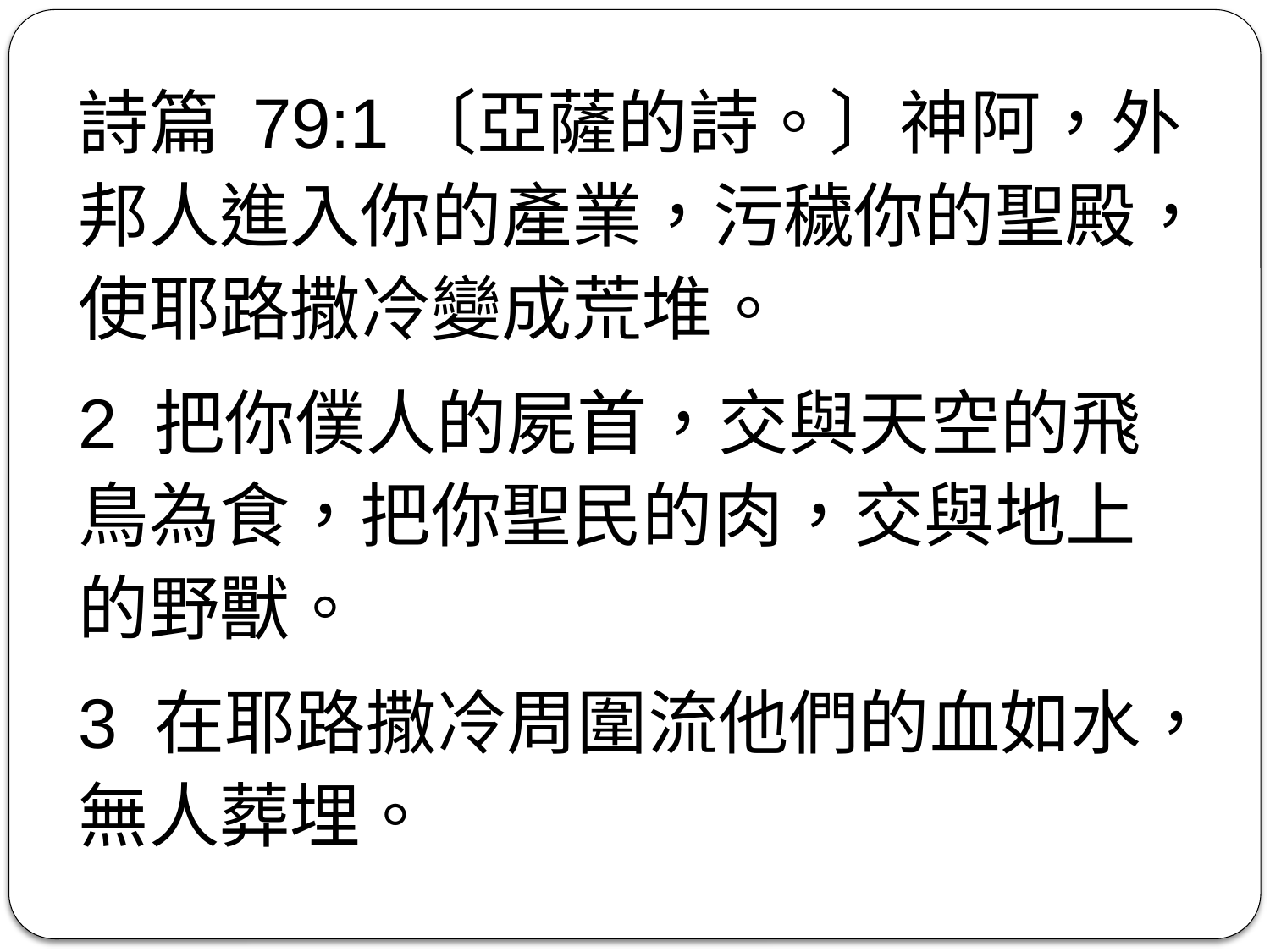

詩篇 79:1〔亞薩的詩。〕神阿，外邦人進入你的產業，污穢你的聖殿，使耶路撒冷變成荒堆。
2 把你僕人的屍首，交與天空的飛鳥為食，把你聖民的肉，交與地上的野獸。
3 在耶路撒冷周圍流他們的血如水，無人葬埋。